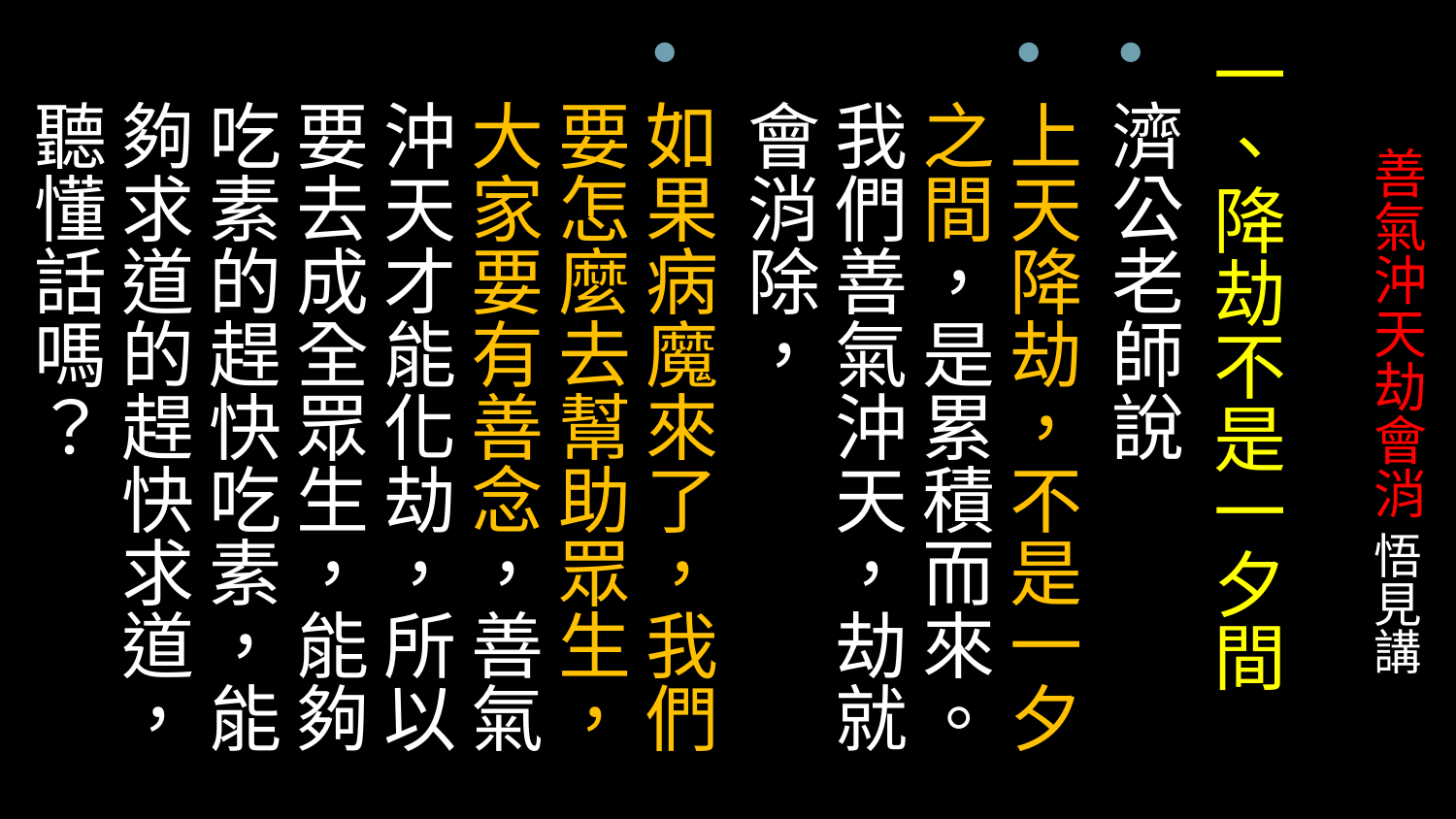

一、降劫不是一夕間
濟公老師說
上天降劫，不是一夕之間，是累積而來。我們善氣沖天，劫就會消除，
如果病魔來了，我們要怎麼去幫助眾生，大家要有善念，善氣沖天才能化劫，所以要去成全眾生，能夠吃素的趕快吃素，能夠求道的趕快求道，聽懂話嗎？
# 善氣沖天劫會消 悟見講